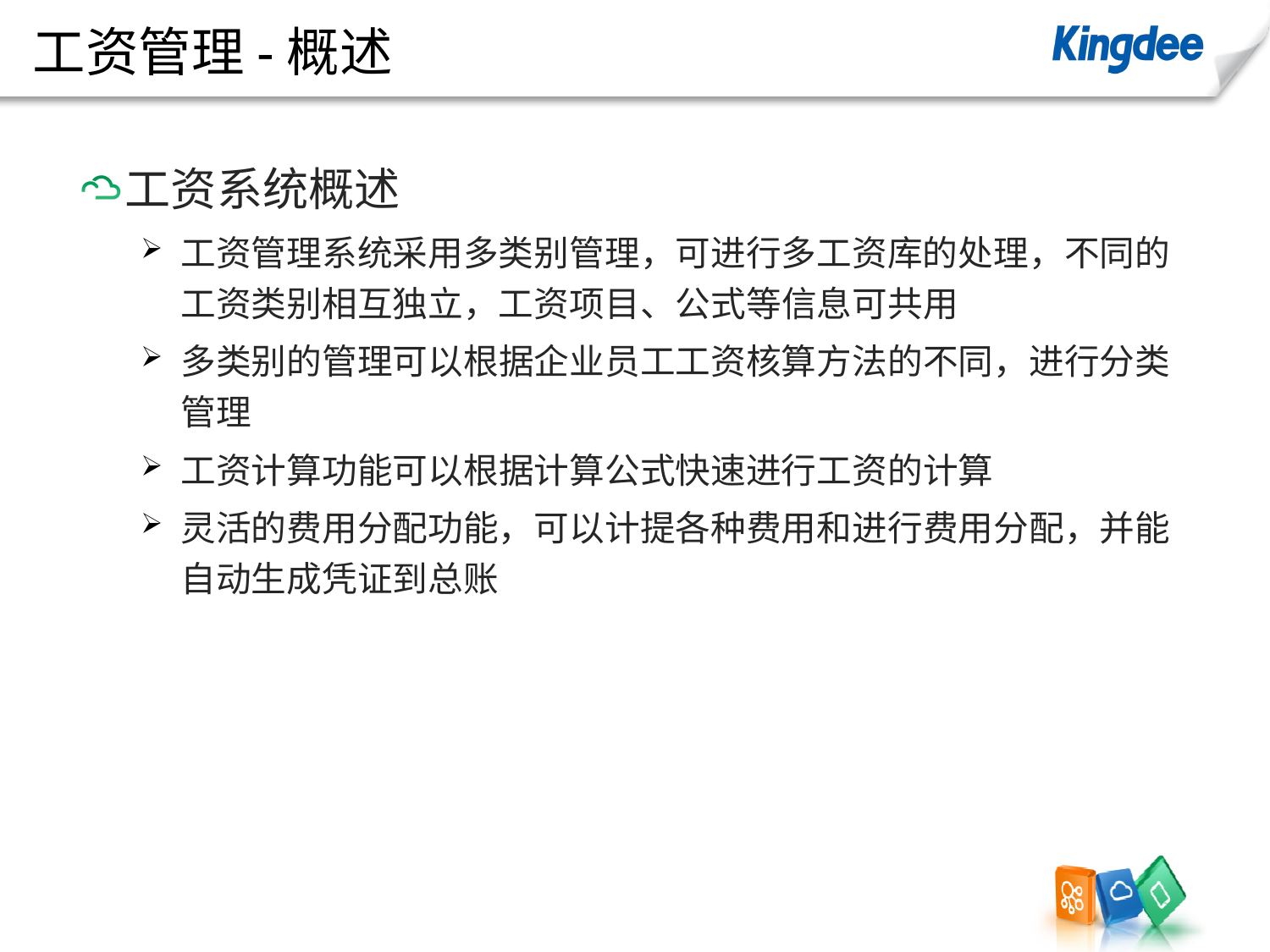

# 工资管理-概述
工资系统概述
工资管理系统采用多类别管理，可进行多工资库的处理，不同的工资类别相互独立，工资项目、公式等信息可共用
多类别的管理可以根据企业员工工资核算方法的不同，进行分类管理
工资计算功能可以根据计算公式快速进行工资的计算
灵活的费用分配功能，可以计提各种费用和进行费用分配，并能自动生成凭证到总账